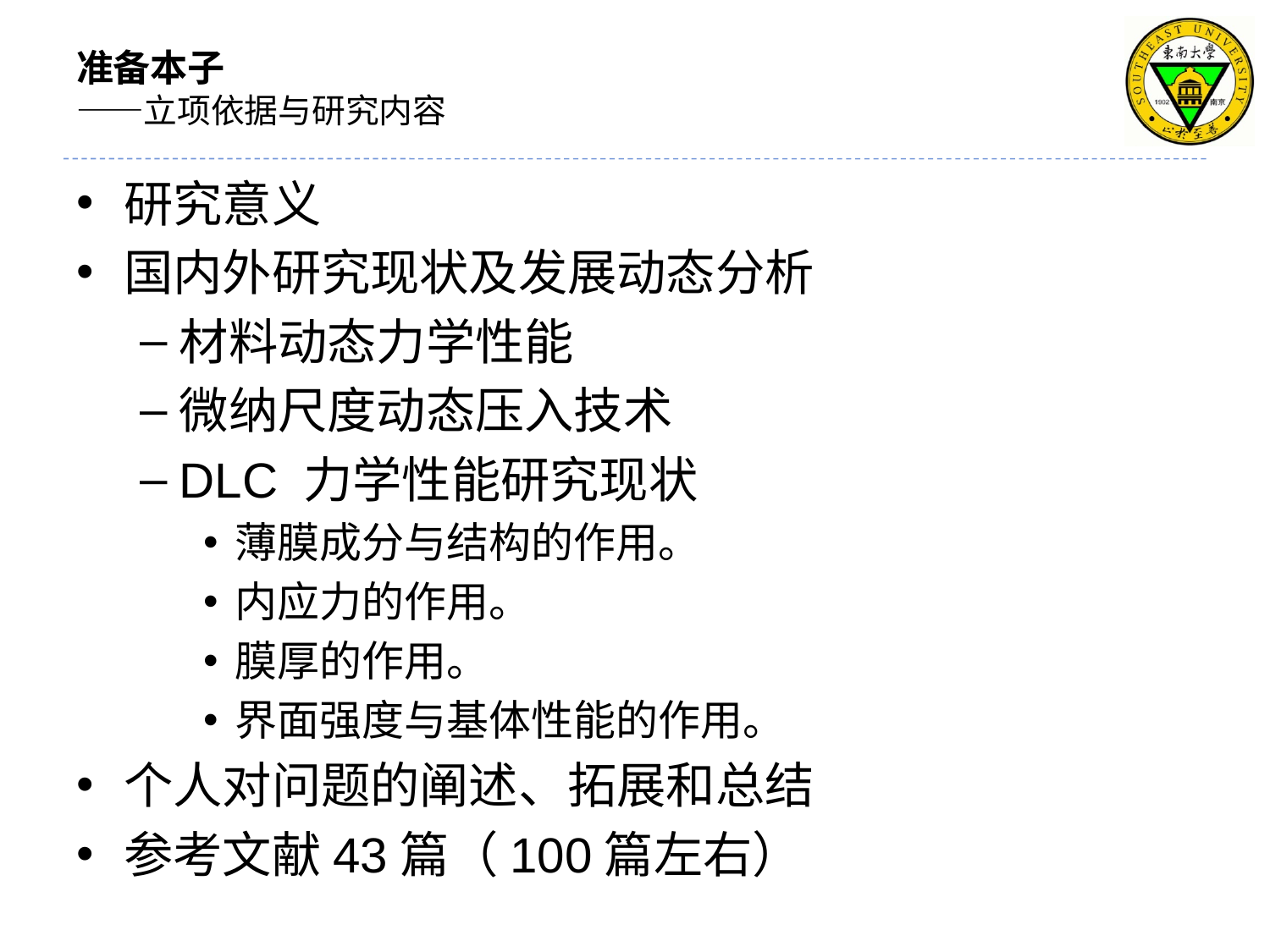

# 准备本子 ——立项依据与研究内容
研究意义
国内外研究现状及发展动态分析
材料动态力学性能
微纳尺度动态压入技术
DLC 力学性能研究现状
薄膜成分与结构的作用。
内应力的作用。
膜厚的作用。
界面强度与基体性能的作用。
个人对问题的阐述、拓展和总结
参考文献43篇（100篇左右）